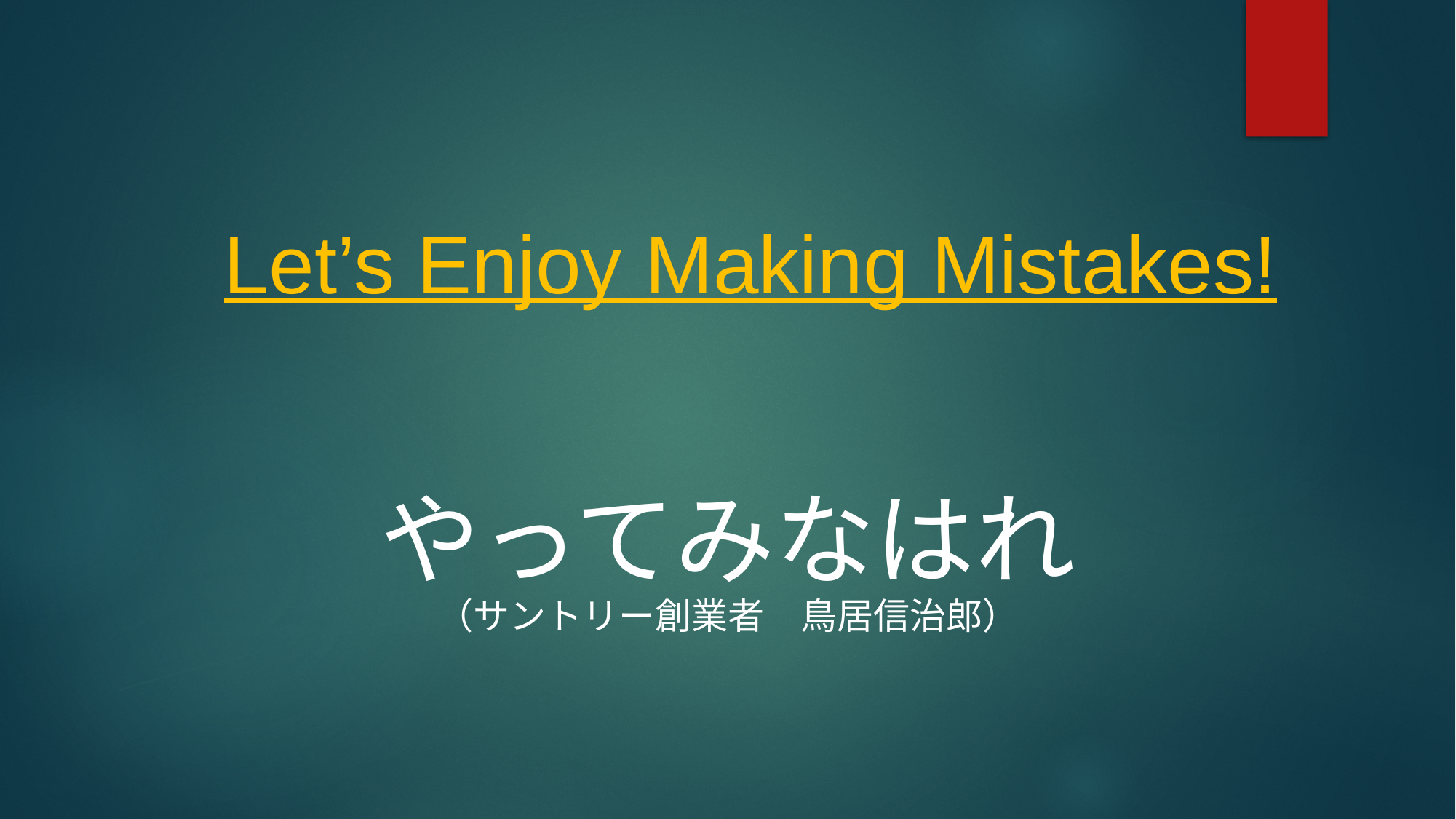

# Let’s Enjoy Making Mistakes!

やってみなはれ
（サントリー創業者　鳥居信治郎）